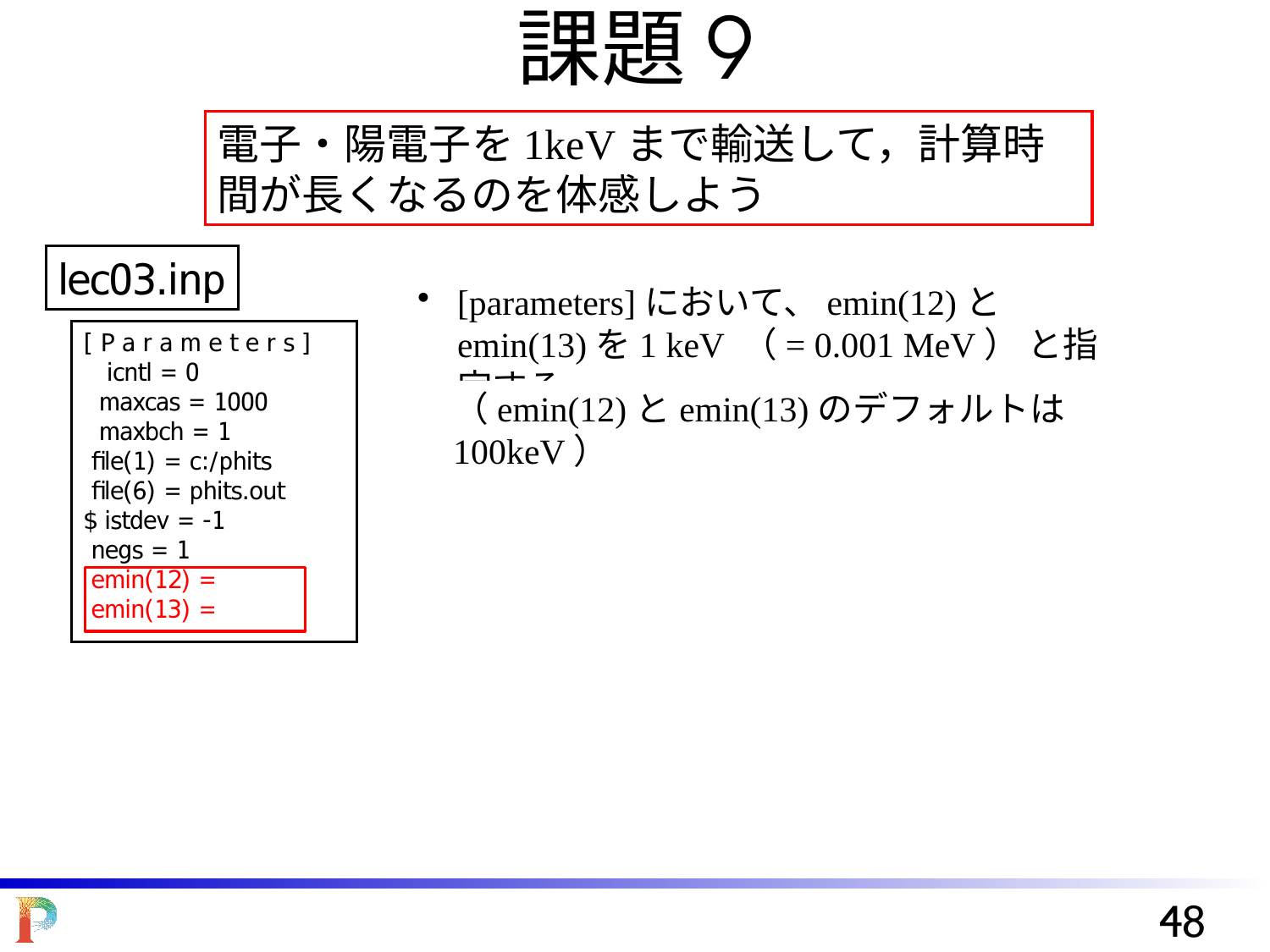

課題9
電子・陽電子を1keVまで輸送して，計算時間が長くなるのを体感しよう
lec03.inp
[parameters]において、emin(12)とemin(13)を1 keV （= 0.001 MeV） と指定する
[ P a r a m e t e r s ]
   icntl = 0
  maxcas = 1000
  maxbch = 1
 file(1) = c:/phits
 file(6) = phits.out
$ istdev = -1
 negs = 1
 emin(12) =
 emin(13) =
（emin(12)とemin(13)のデフォルトは100keV）